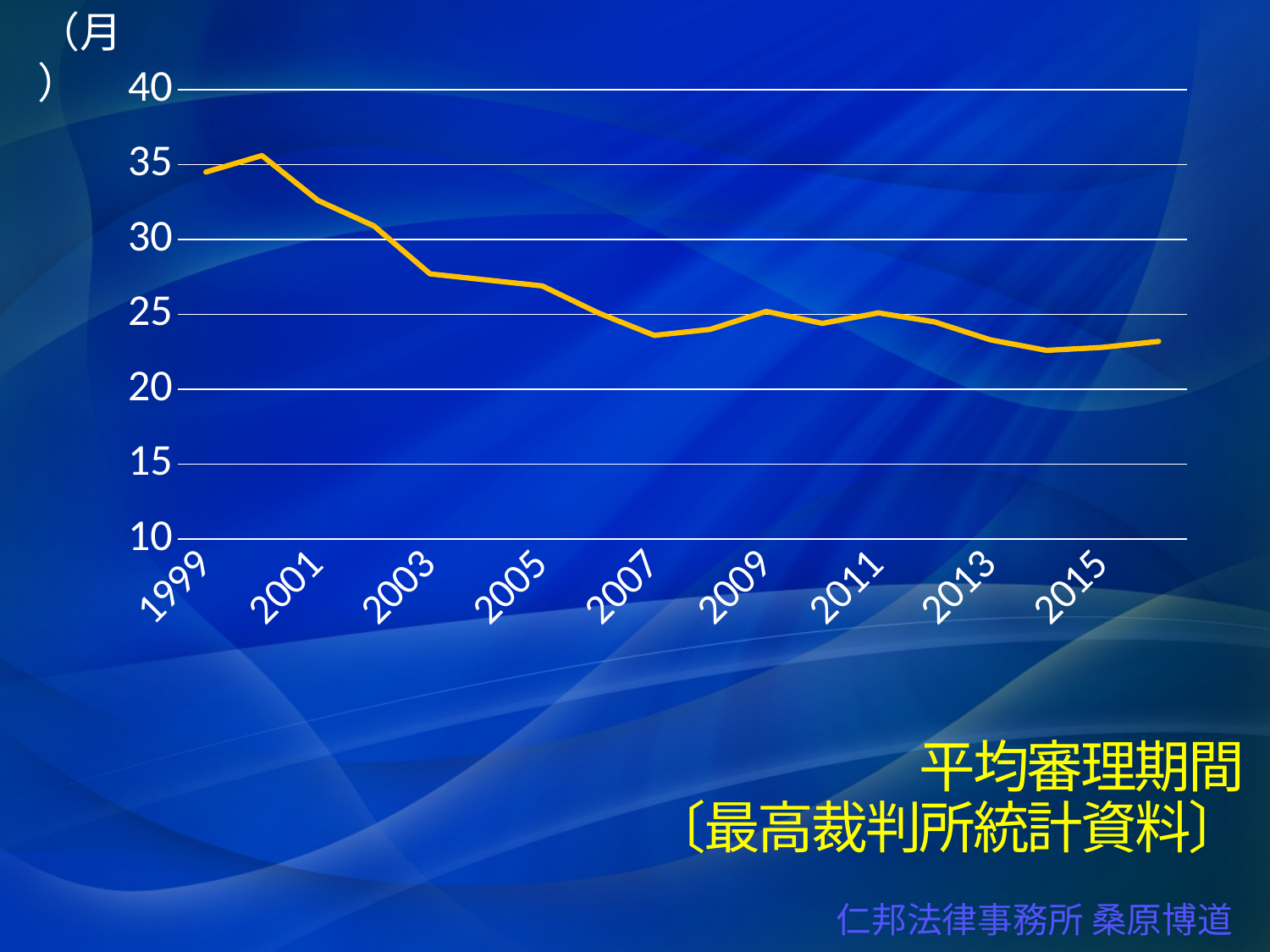

（月）

### Chart

| Category | 系列 1 |
|---|---|
| 1999 | 34.5 |
| 2000 | 35.6 |
| 2001 | 32.6 |
| 2002 | 30.9 |
| 2003 | 27.7 |
| 2004 | 27.3 |
| 2005 | 26.9 |
| 2006 | 25.1 |
| 2007 | 23.6 |
| 2008 | 24.0 |
| 2009 | 25.2 |
| 2010 | 24.4 |
| 2011 | 25.1 |
| 2012 | 24.5 |
| 2013 | 23.3 |
| 2014 | 22.6 |
| 2015 | 22.8 |
| 2016 | 23.2 |
# 平均審理期間
〔最高裁判所統計資料〕
 仁邦法律事務所 桑原博道